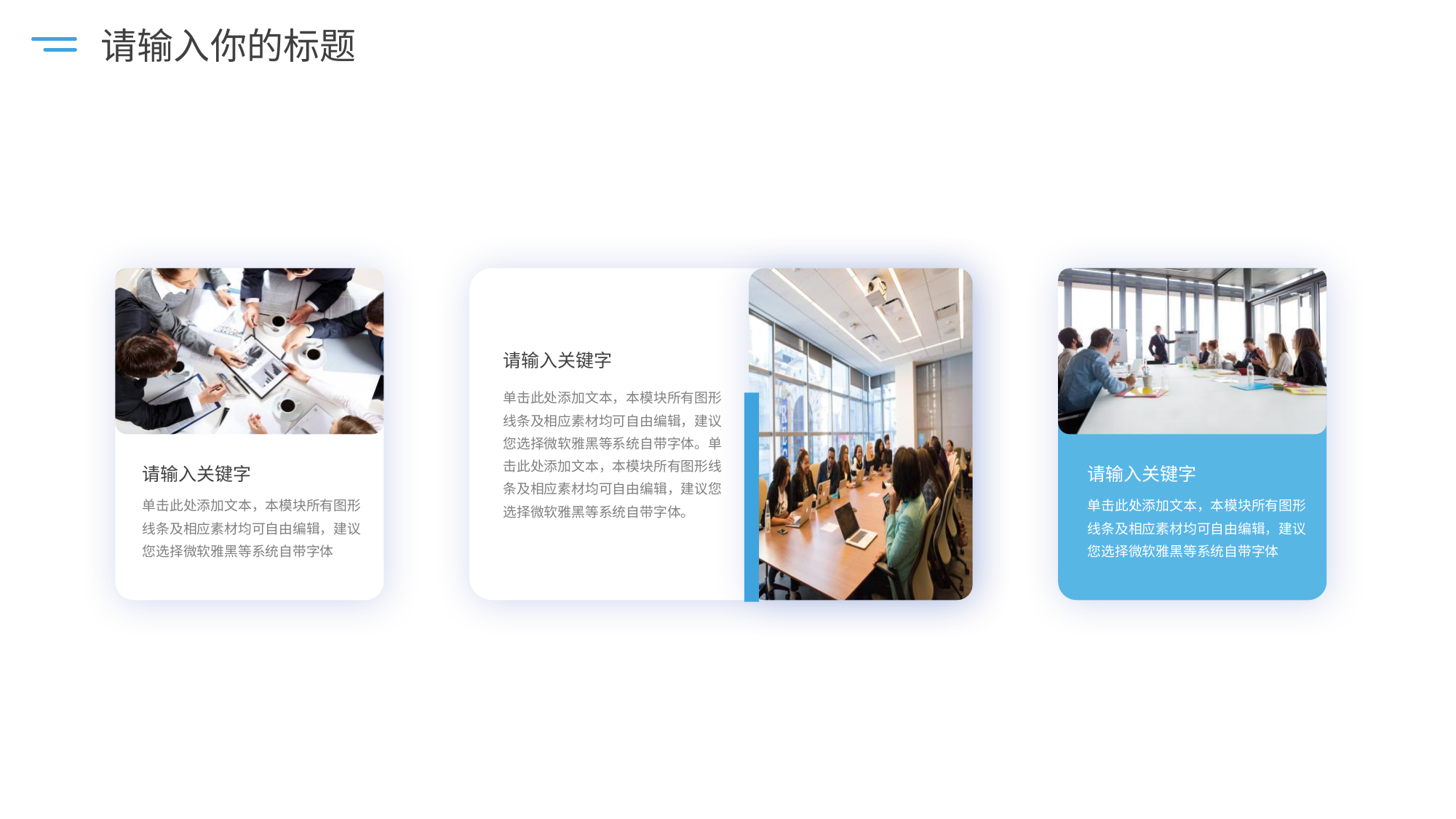

请输入你的标题

请输入关键字
单击此处添加文本，本模块所有图形线条及相应素材均可自由编辑，建议您选择微软雅黑等系统自带字体。单击此处添加文本，本模块所有图形线条及相应素材均可自由编辑，建议您选择微软雅黑等系统自带字体。

请输入关键字
请输入关键字
单击此处添加文本，本模块所有图形线条及相应素材均可自由编辑，建议您选择微软雅黑等系统自带字体
单击此处添加文本，本模块所有图形线条及相应素材均可自由编辑，建议您选择微软雅黑等系统自带字体